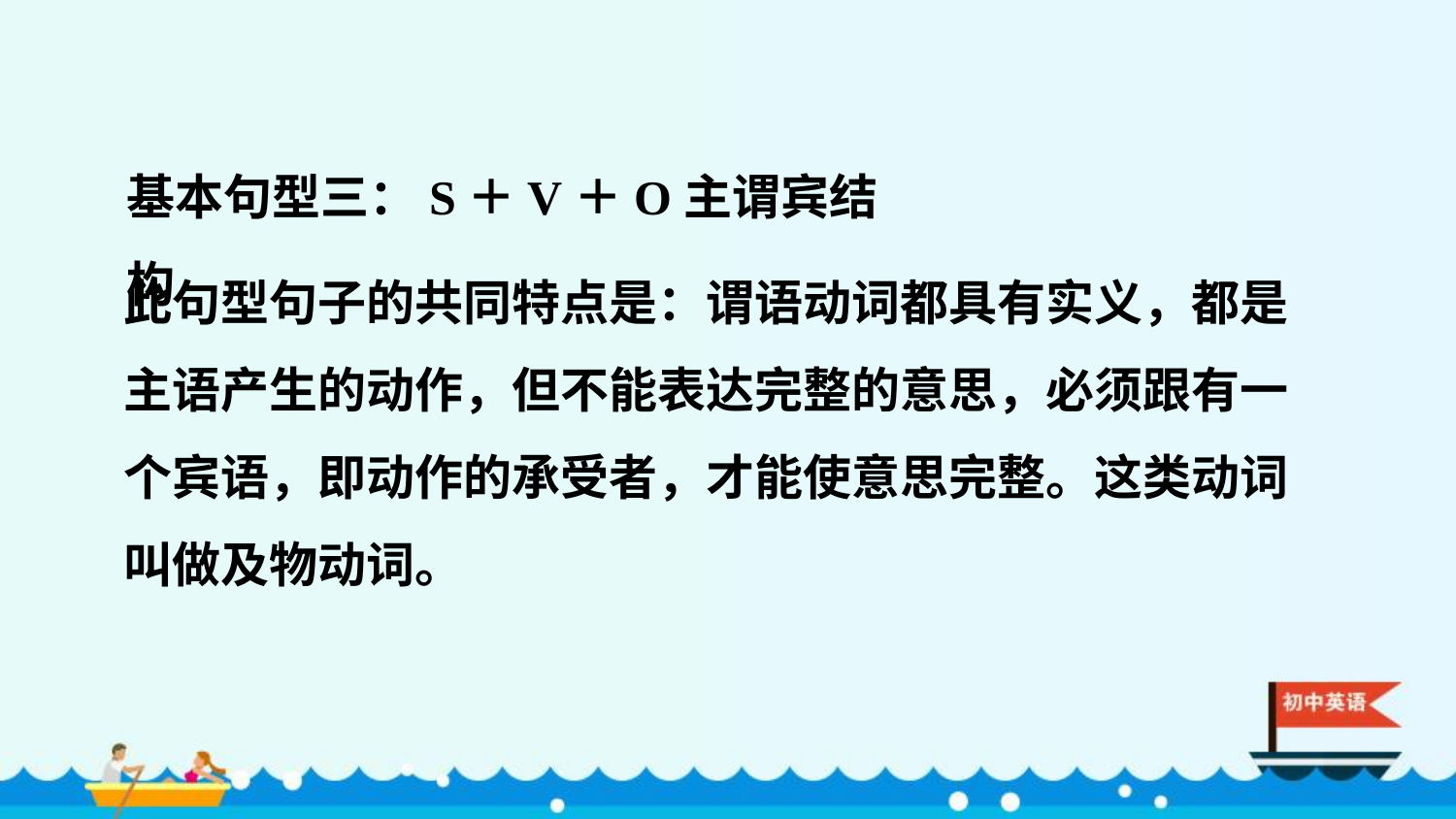

基本句型三：S＋V＋O主谓宾结构
此句型句子的共同特点是：谓语动词都具有实义，都是主语产生的动作，但不能表达完整的意思，必须跟有一个宾语，即动作的承受者，才能使意思完整。这类动词叫做及物动词。